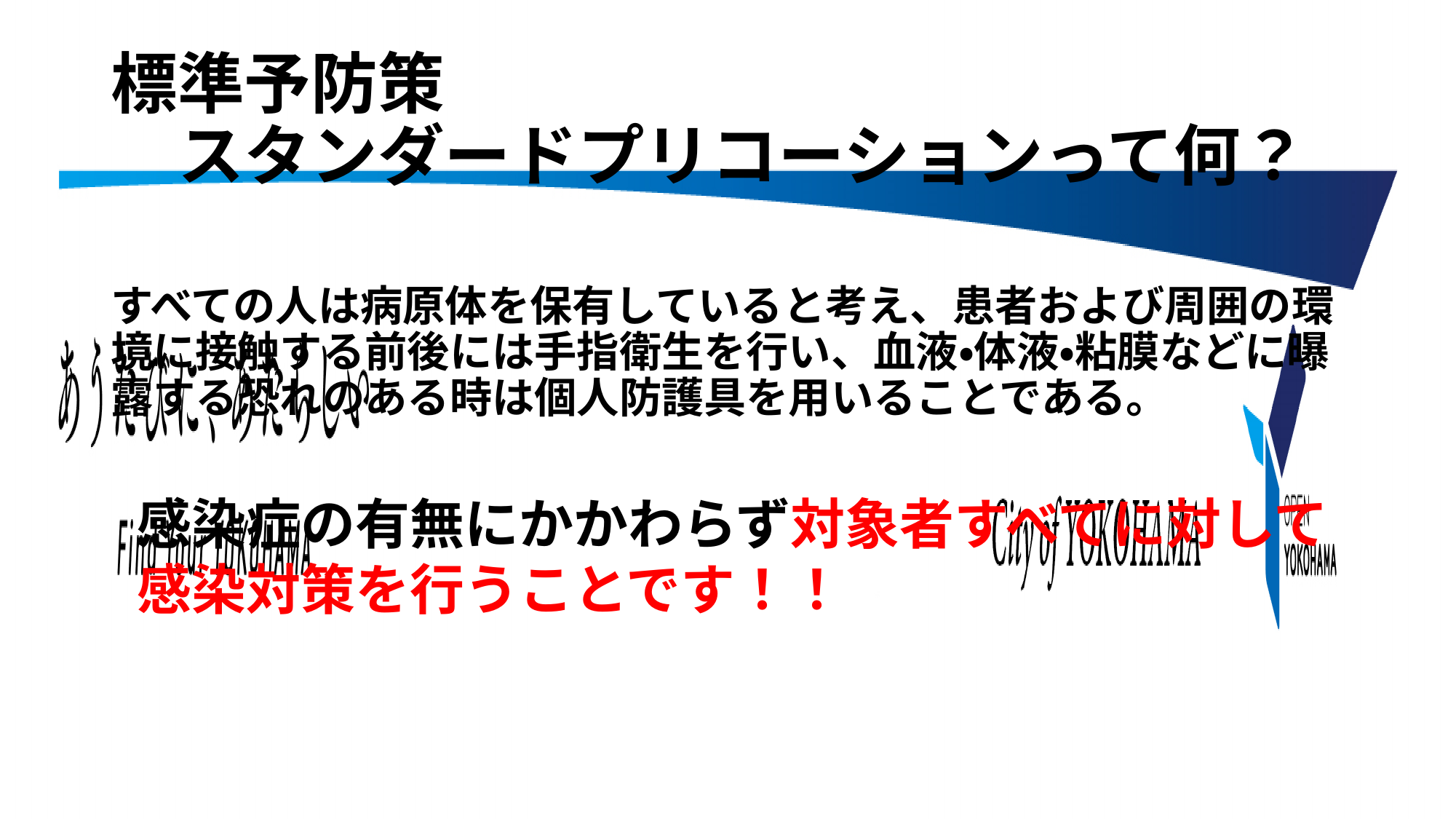

# 標準予防策 　スタンダードプリコーションって何？
すべての人は病原体を保有していると考え、患者および周囲の環境に接触する前後には手指衛生を行い、血液・体液・粘膜などに曝露する恐れのある時は個人防護具を用いることである。
感染症の有無にかかわらず対象者すべてに対して
感染対策を行うことです！！